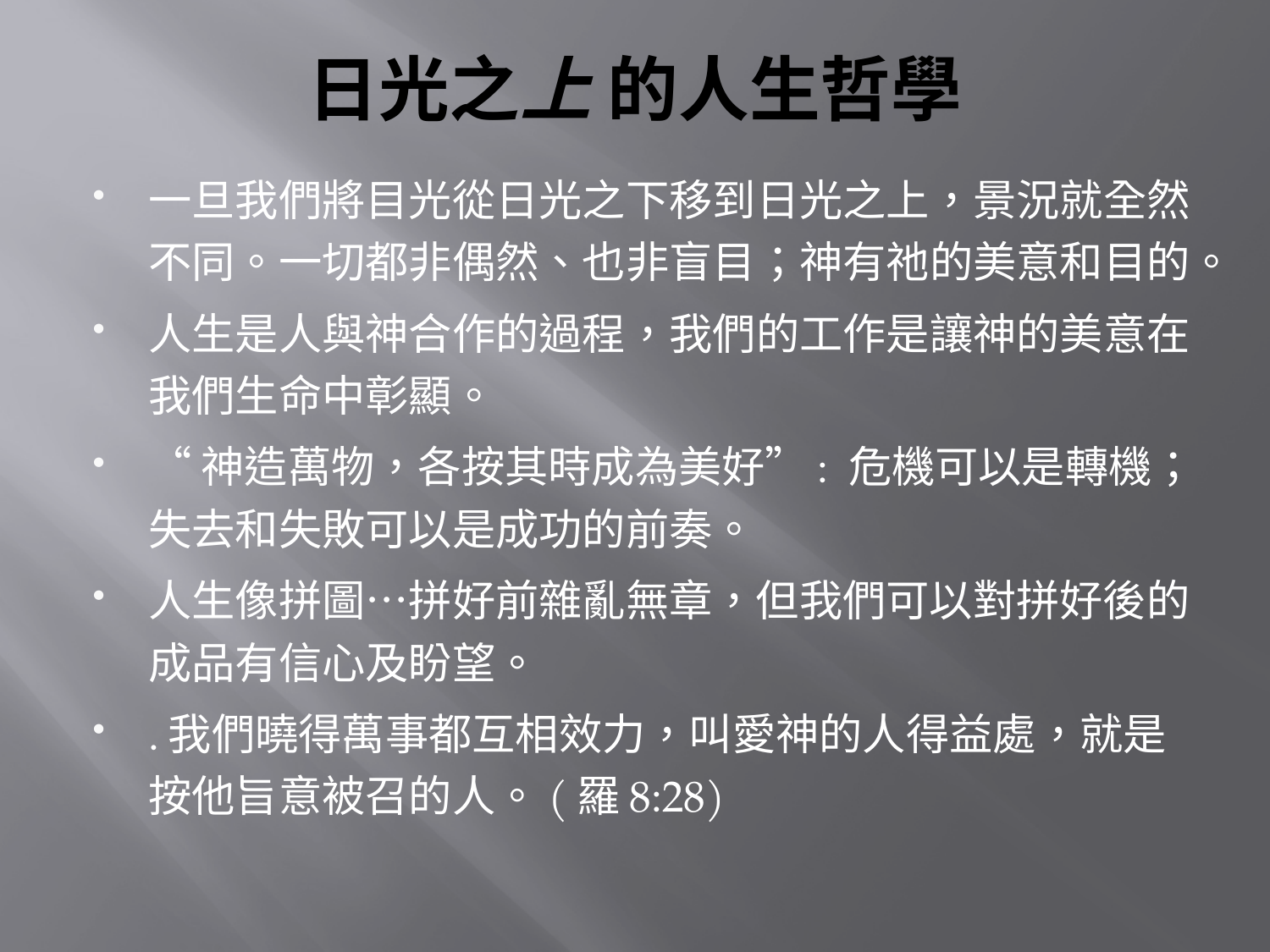

# 日光之上 的人生哲學
一旦我們將目光從日光之下移到日光之上，景況就全然不同。一切都非偶然、也非盲目；神有祂的美意和目的。
人生是人與神合作的過程，我們的工作是讓神的美意在我們生命中彰顯。
“神造萬物，各按其時成為美好”: 危機可以是轉機；失去和失敗可以是成功的前奏。
人生像拼圖…拼好前雜亂無章，但我們可以對拼好後的成品有信心及盼望。
.我們曉得萬事都互相效力，叫愛神的人得益處，就是按他旨意被召的人。(羅8:28)